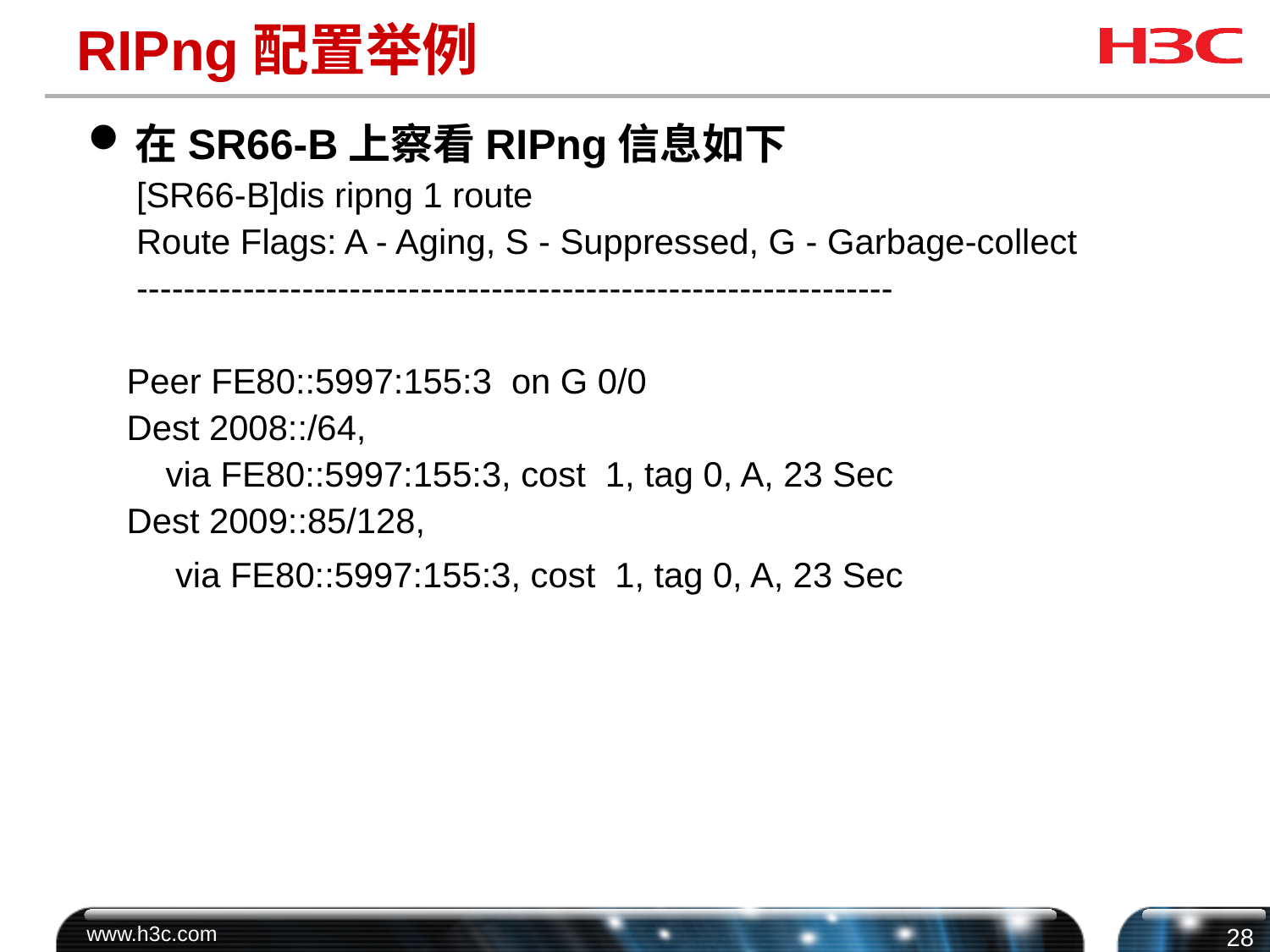

# RIPng配置举例
在SR66-B上察看RIPng信息如下
     [SR66-B]dis ripng 1 route
     Route Flags: A - Aging, S - Suppressed, G - Garbage-collect
     ----------------------------------------------------------------

    Peer FE80::5997:155:3  on G 0/0
    Dest 2008::/64,
        via FE80::5997:155:3, cost  1, tag 0, A, 23 Sec
    Dest 2009::85/128,
         via FE80::5997:155:3, cost  1, tag 0, A, 23 Sec